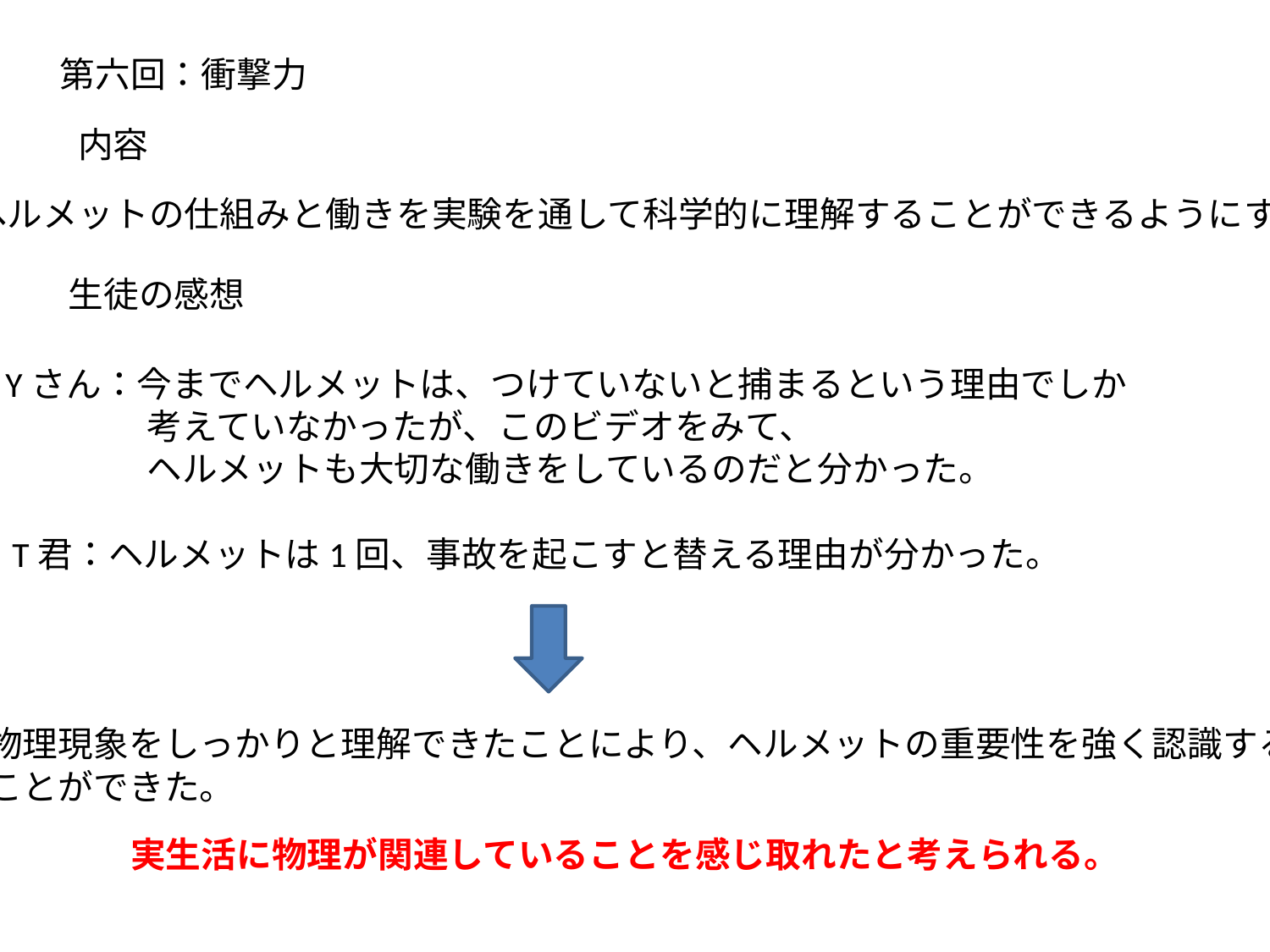

第六回：衝撃力
内容
ヘルメットの仕組みと働きを実験を通して科学的に理解することができるようにする。
生徒の感想
Yさん：今までヘルメットは、つけていないと捕まるという理由でしか
　　　　考えていなかったが、このビデオをみて、
　　　　ヘルメットも大切な働きをしているのだと分かった。
T君：ヘルメットは1回、事故を起こすと替える理由が分かった。

物理現象をしっかりと理解できたことにより、ヘルメットの重要性を強く認識する
ことができた。
実生活に物理が関連していることを感じ取れたと考えられる。